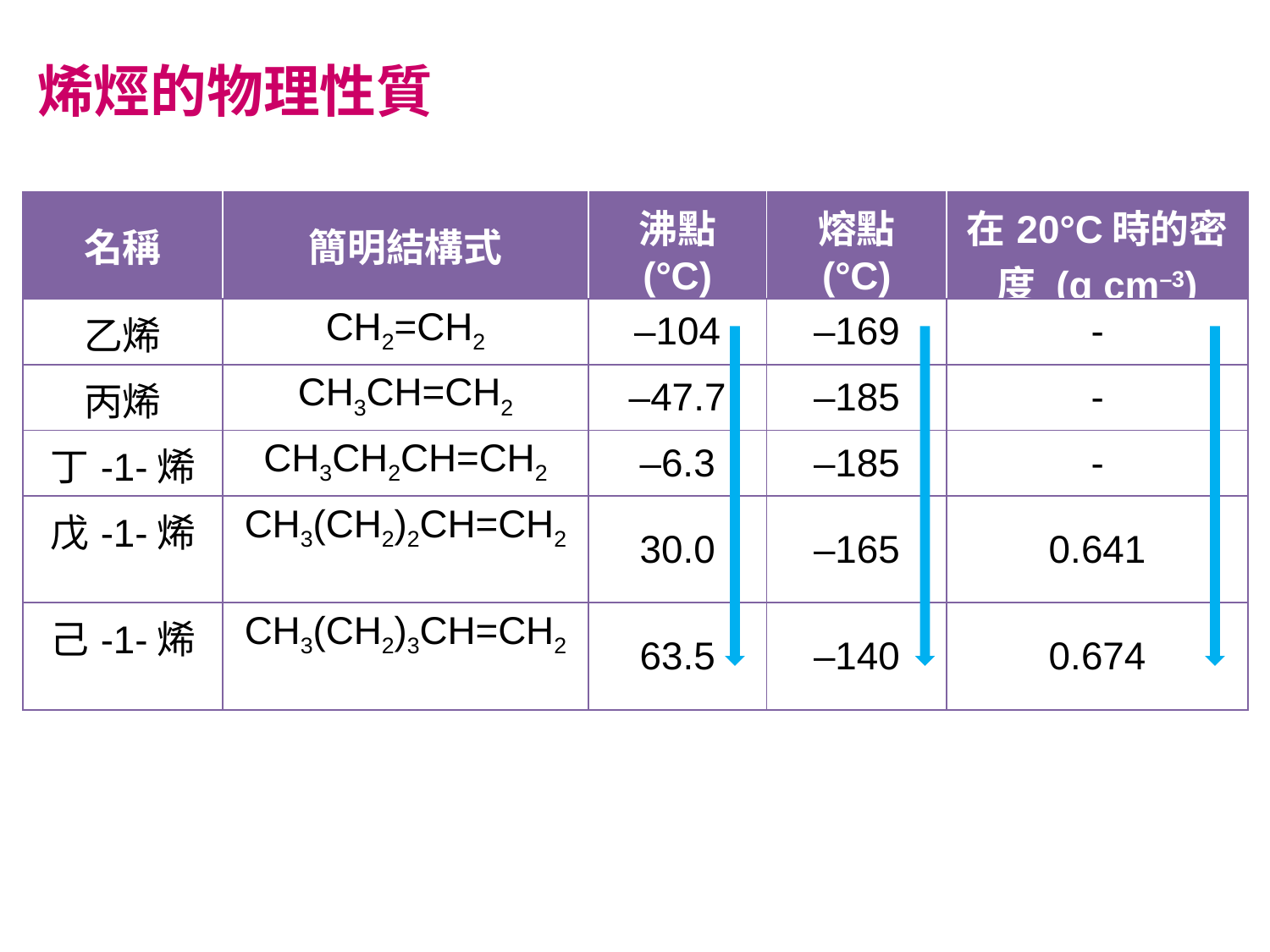

烯烴的物理性質
| 名稱 | 簡明結構式 | 沸點 (°C) | 熔點 (°C) | 在20°C時的密度 (g cm–3) |
| --- | --- | --- | --- | --- |
| 乙烯 | CH2=CH2 | –104 | –169 | - |
| 丙烯 | CH3CH=CH2 | –47.7 | –185 | - |
| 丁-1-烯 | CH3CH2CH=CH2 | –6.3 | –185 | - |
| 戊-1-烯 | CH3(CH2)2CH=CH2 | 30.0 | –165 | 0.641 |
| 己-1-烯 | CH3(CH2)3CH=CH2 | 63.5 | –140 | 0.674 |